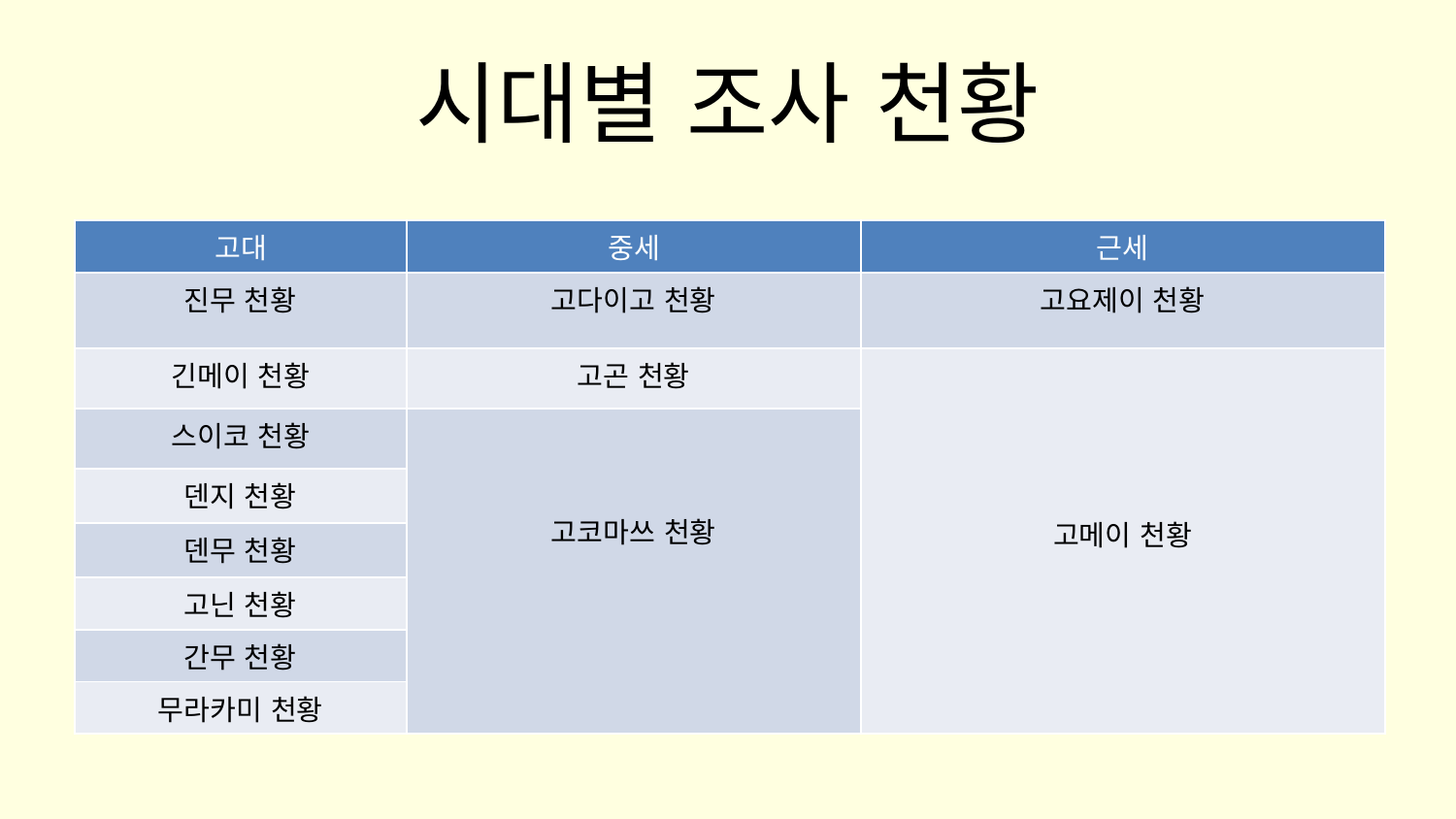

# 시대별 조사 천황
| 고대 | 중세 | 근세 |
| --- | --- | --- |
| 진무 천황 | 고다이고 천황 | 고요제이 천황 |
| 긴메이 천황 | 고곤 천황 | 고메이 천황 |
| 스이코 천황 | 고코마쓰 천황 |  |
| 덴지 천황 |  |  |
| 덴무 천황 |  |  |
| 고닌 천황 |  |  |
| 간무 천황 |  |  |
| 무라카미 천황 |  |  |